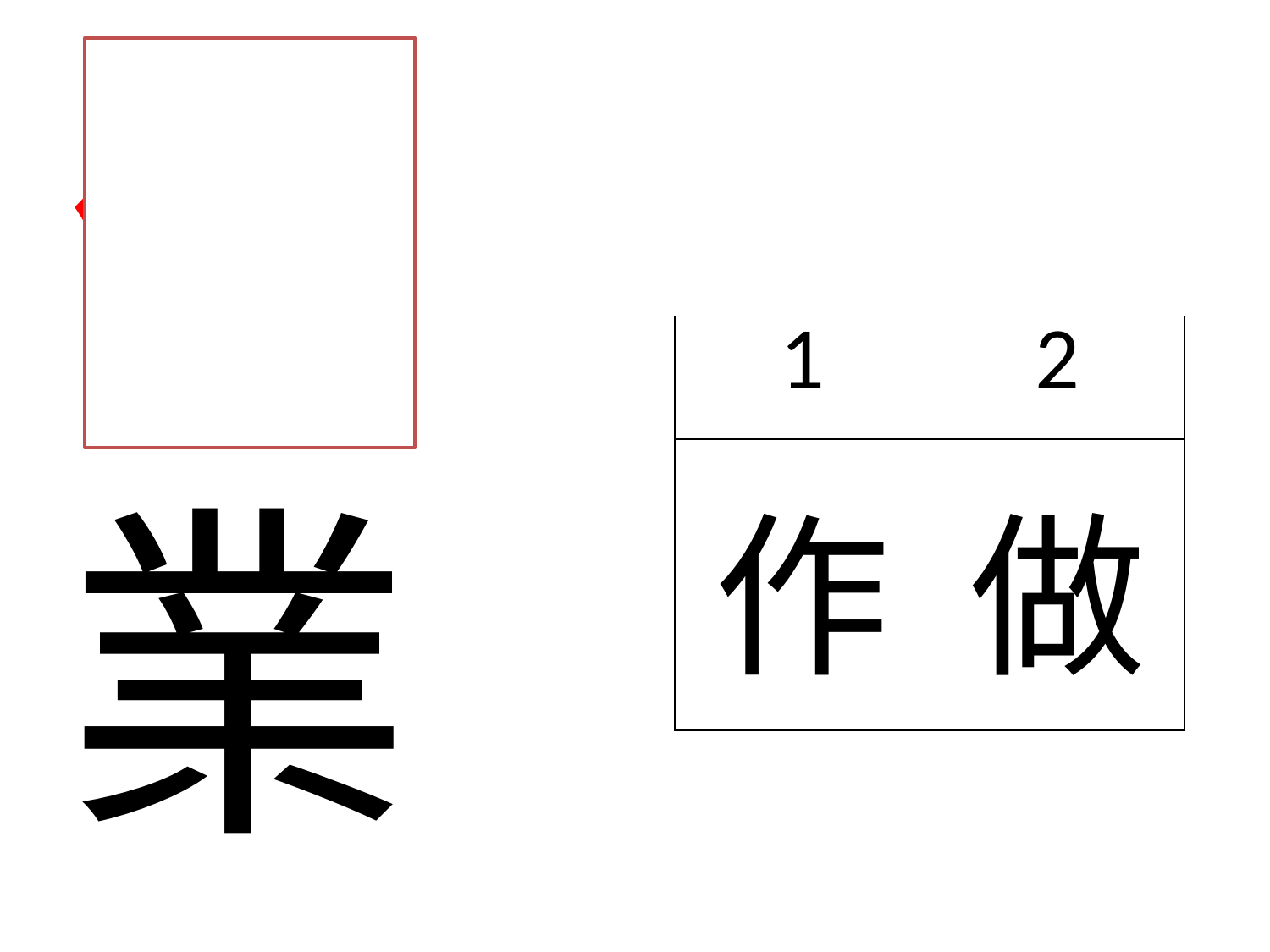

作

| 1 | 2 |
| --- | --- |
| 作 | 做 |
業